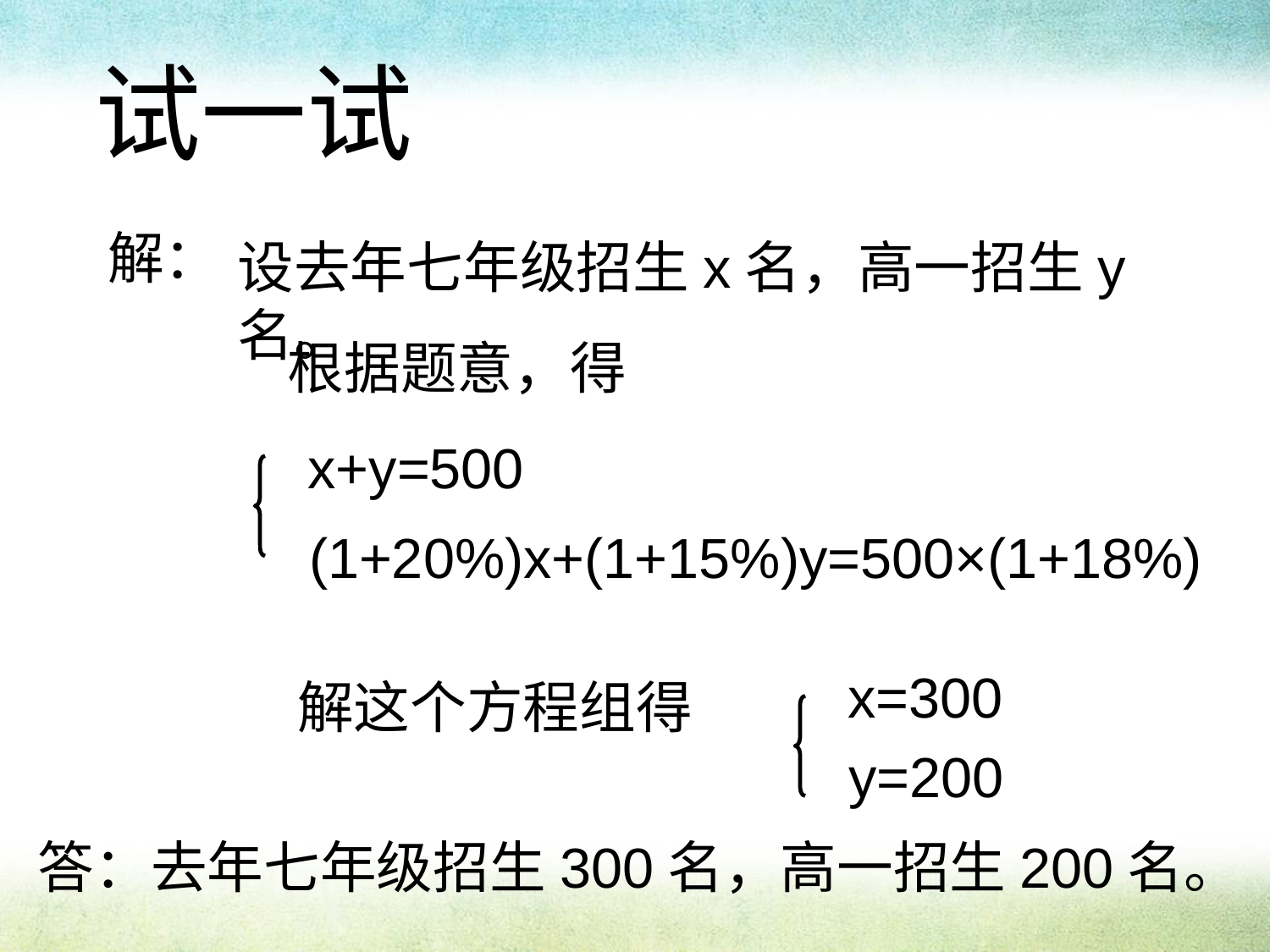

试一试
解：
设去年七年级招生x名，高一招生y名。
根据题意，得
x+y=500

(1+20%)x+(1+15%)y=500×(1+18%)
x=300
解这个方程组得

y=200
答：去年七年级招生300名，高一招生200名。